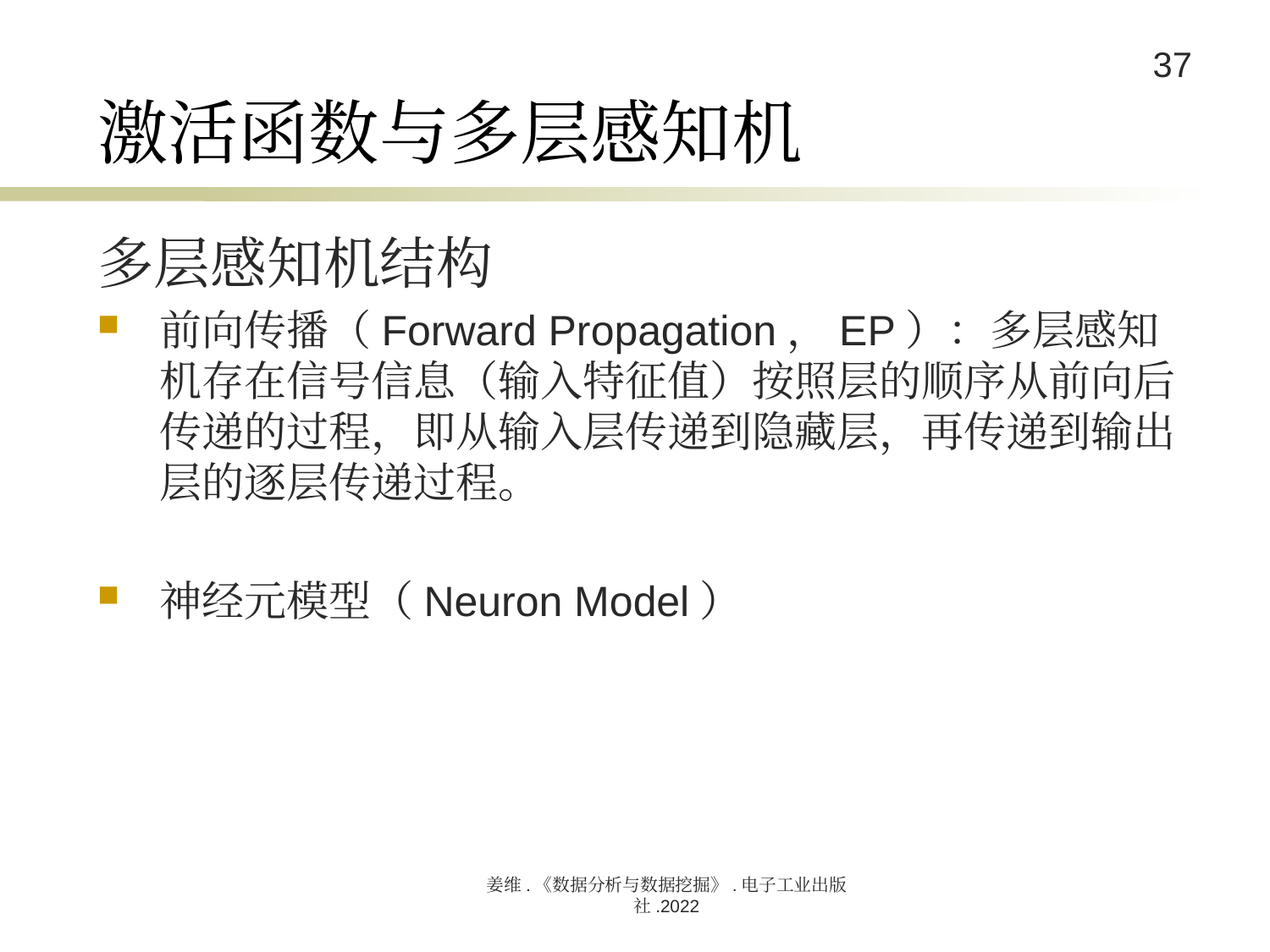

# 激活函数与多层感知机
多层感知机结构
前向传播（Forward Propagation，EP）：多层感知机存在信号信息（输入特征值）按照层的顺序从前向后传递的过程，即从输入层传递到隐藏层，再传递到输出层的逐层传递过程。

神经元模型（Neuron Model）

姜维.《数据分析与数据挖掘》.电子工业出版社.2022